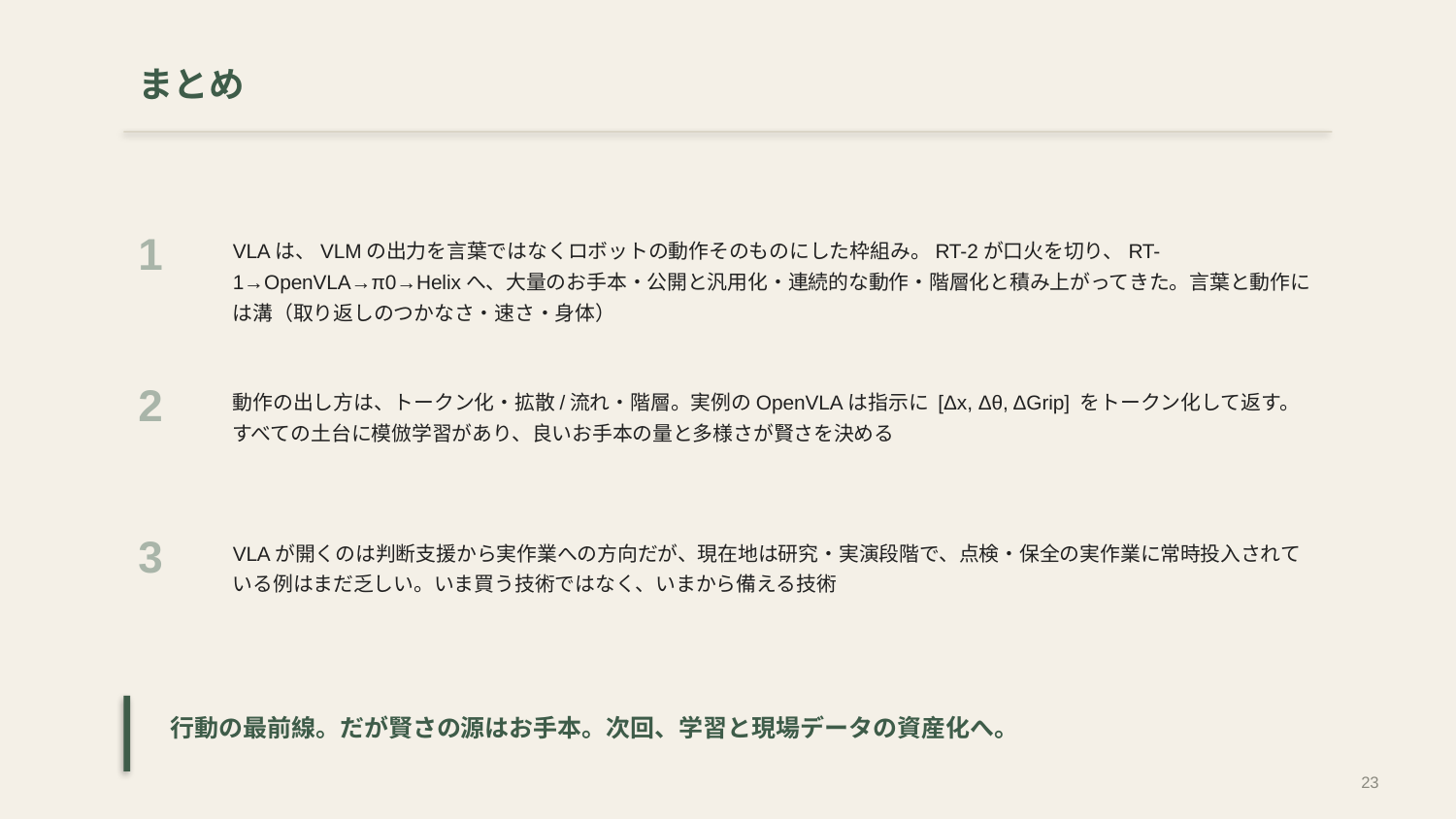

まとめ

1
VLAは、VLMの出力を言葉ではなくロボットの動作そのものにした枠組み。RT-2が口火を切り、RT-1→OpenVLA→π0→Helixへ、大量のお手本・公開と汎用化・連続的な動作・階層化と積み上がってきた。言葉と動作には溝（取り返しのつかなさ・速さ・身体）
2
動作の出し方は、トークン化・拡散/流れ・階層。実例のOpenVLAは指示に [Δx, Δθ, ΔGrip] をトークン化して返す。すべての土台に模倣学習があり、良いお手本の量と多様さが賢さを決める
3
VLAが開くのは判断支援から実作業への方向だが、現在地は研究・実演段階で、点検・保全の実作業に常時投入されている例はまだ乏しい。いま買う技術ではなく、いまから備える技術

行動の最前線。だが賢さの源はお手本。次回、学習と現場データの資産化へ。
23